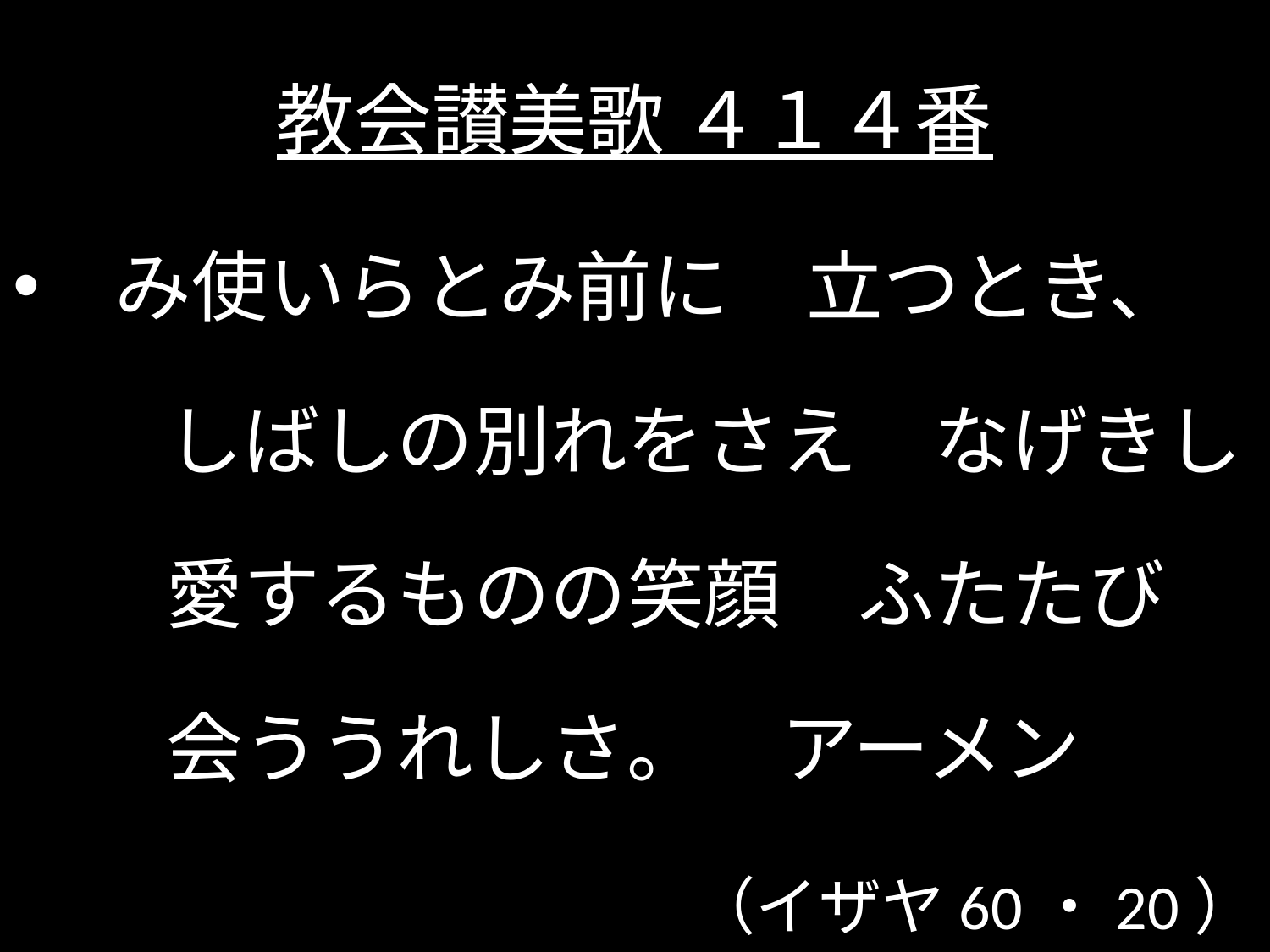

# 教会讃美歌 ４１４番
み使いらとみ前に　立つとき、
　　しばしの別れをさえ　なげきし
　　愛するものの笑顔　ふたたび
　　会ううれしさ。　アーメン
					（イザヤ60・20）